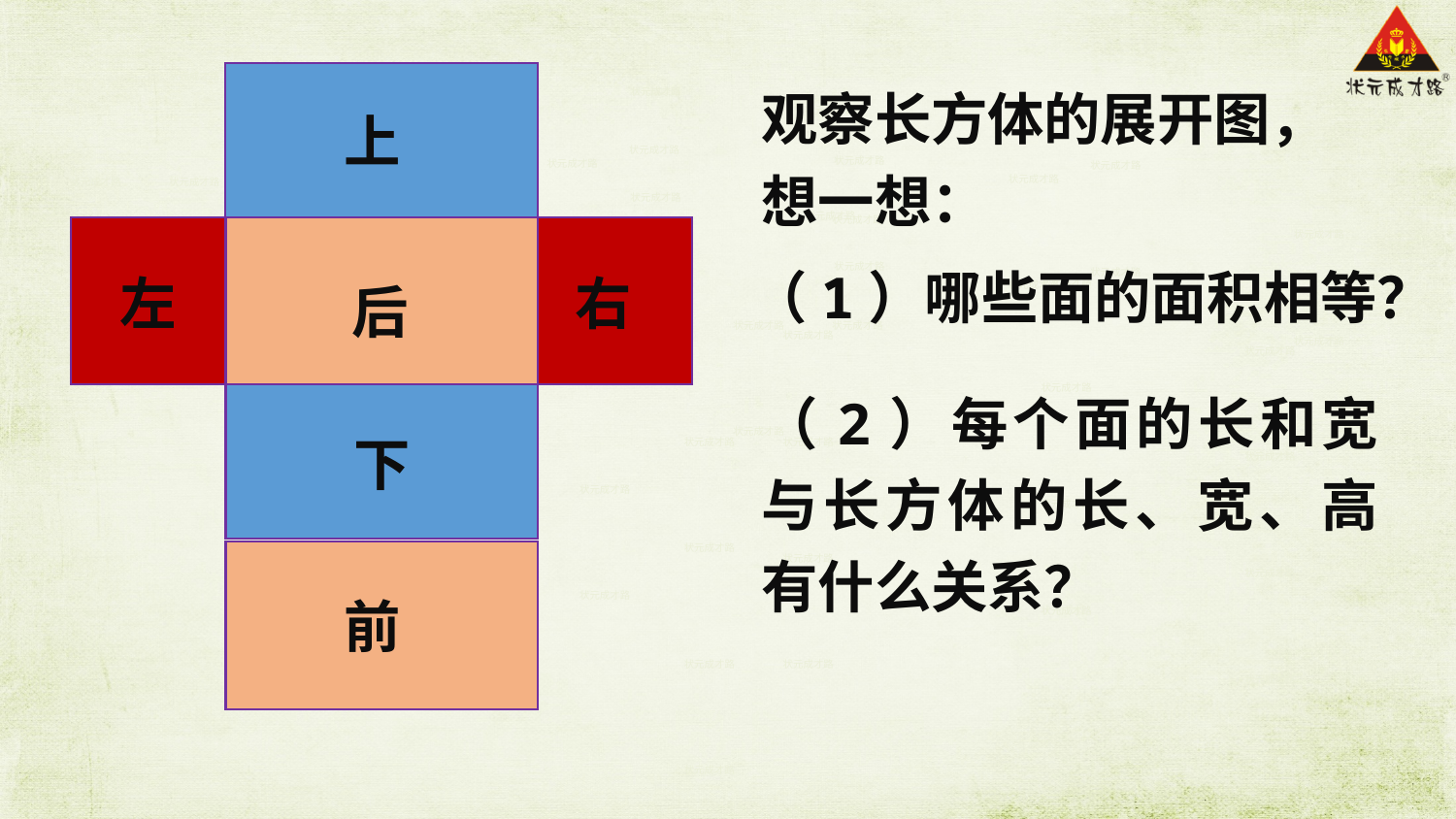

状元成才路

观察长方体的展开图，想一想：
状元成才路
状元成才路
状元成才路
上
状元成才路
状元成才路
状元成才路
状元成才路
状元成才路
状元成才路
状元成才路
状元成才路
状元成才路
状元成才路
状元成才路
状元成才路
状元成才路
（1）哪些面的面积相等？
状元成才路
左
右
状元成才路
后
状元成才路
状元成才路
状元成才路
状元成才路
（2）每个面的长和宽与长方体的长、宽、高有什么关系？
下
状元成才路
状元成才路
状元成才路
状元成才路
状元成才路
状元成才路
前
状元成才路